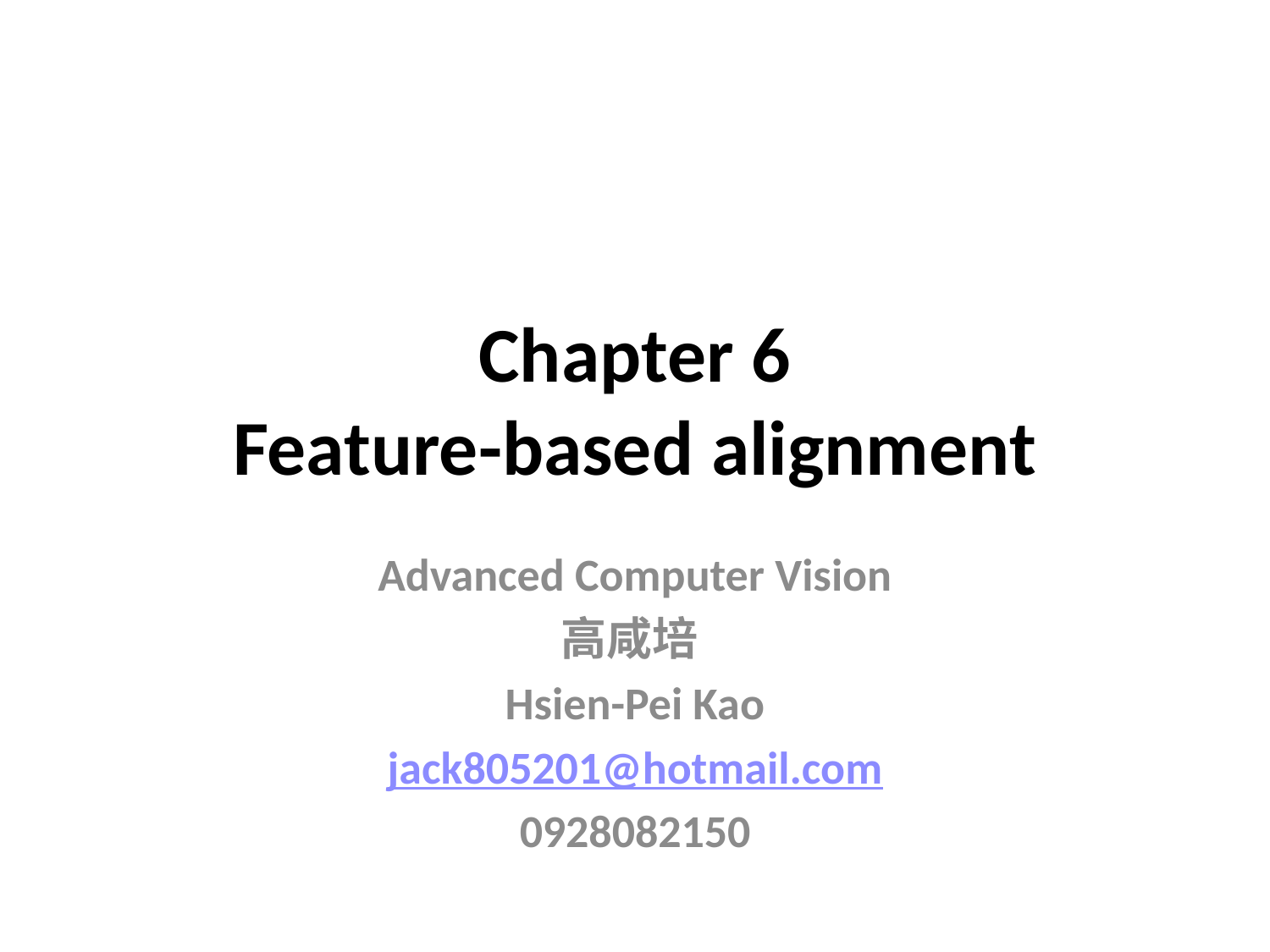

# Chapter 6 Feature-based alignment
Advanced Computer Vision
高咸培
Hsien-Pei Kao
jack805201@hotmail.com
0928082150